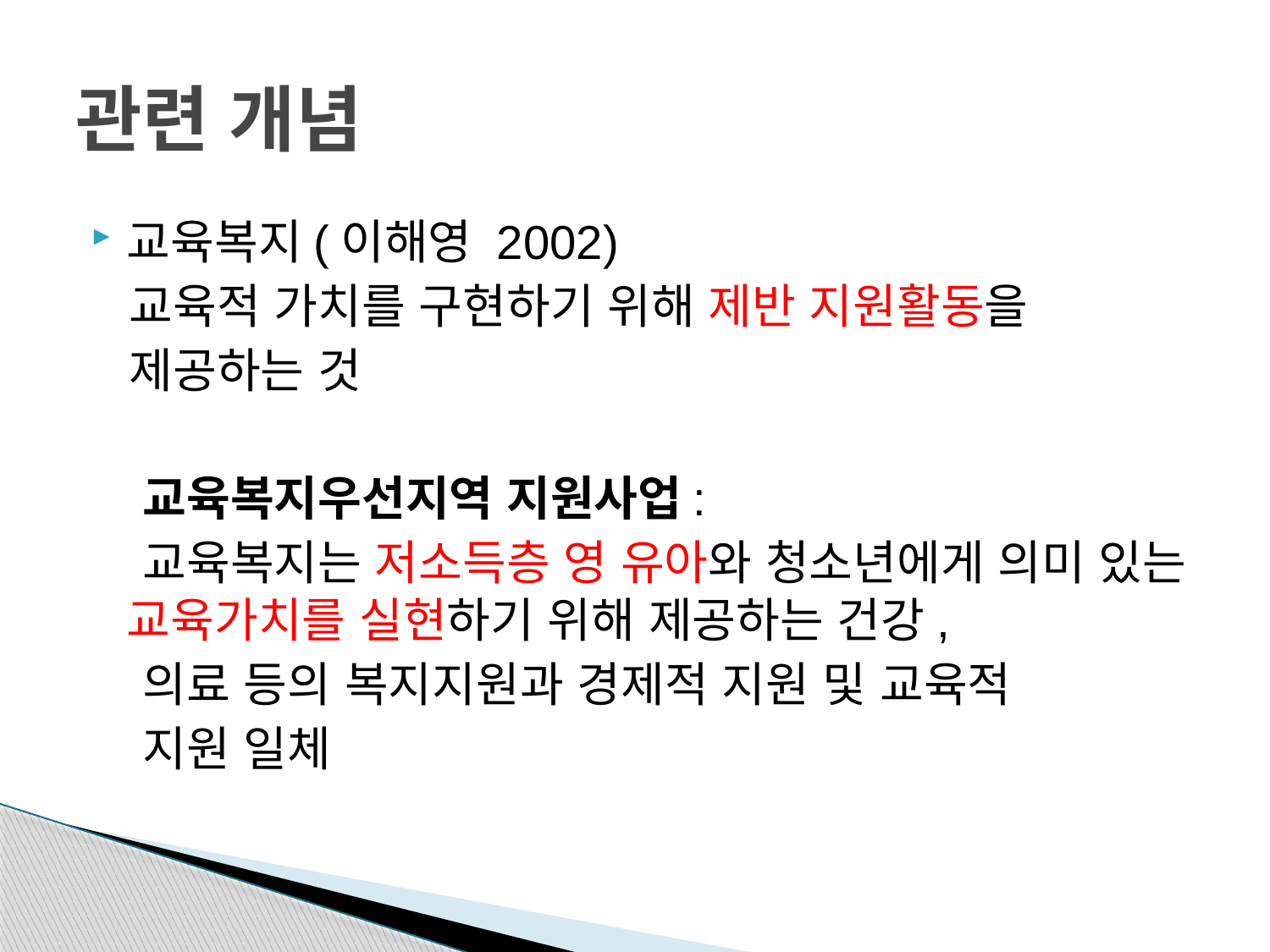

# 관련 개념
교육복지(이해영 2002)
  교육적 가치를 구현하기 위해 제반 지원활동을
  제공하는 것

   교육복지우선지역 지원사업:
   교육복지는 저소득층 영 유아와 청소년에게 의미 있는 교육가치를 실현하기 위해 제공하는 건강,
   의료 등의 복지지원과 경제적 지원 및 교육적
   지원 일체